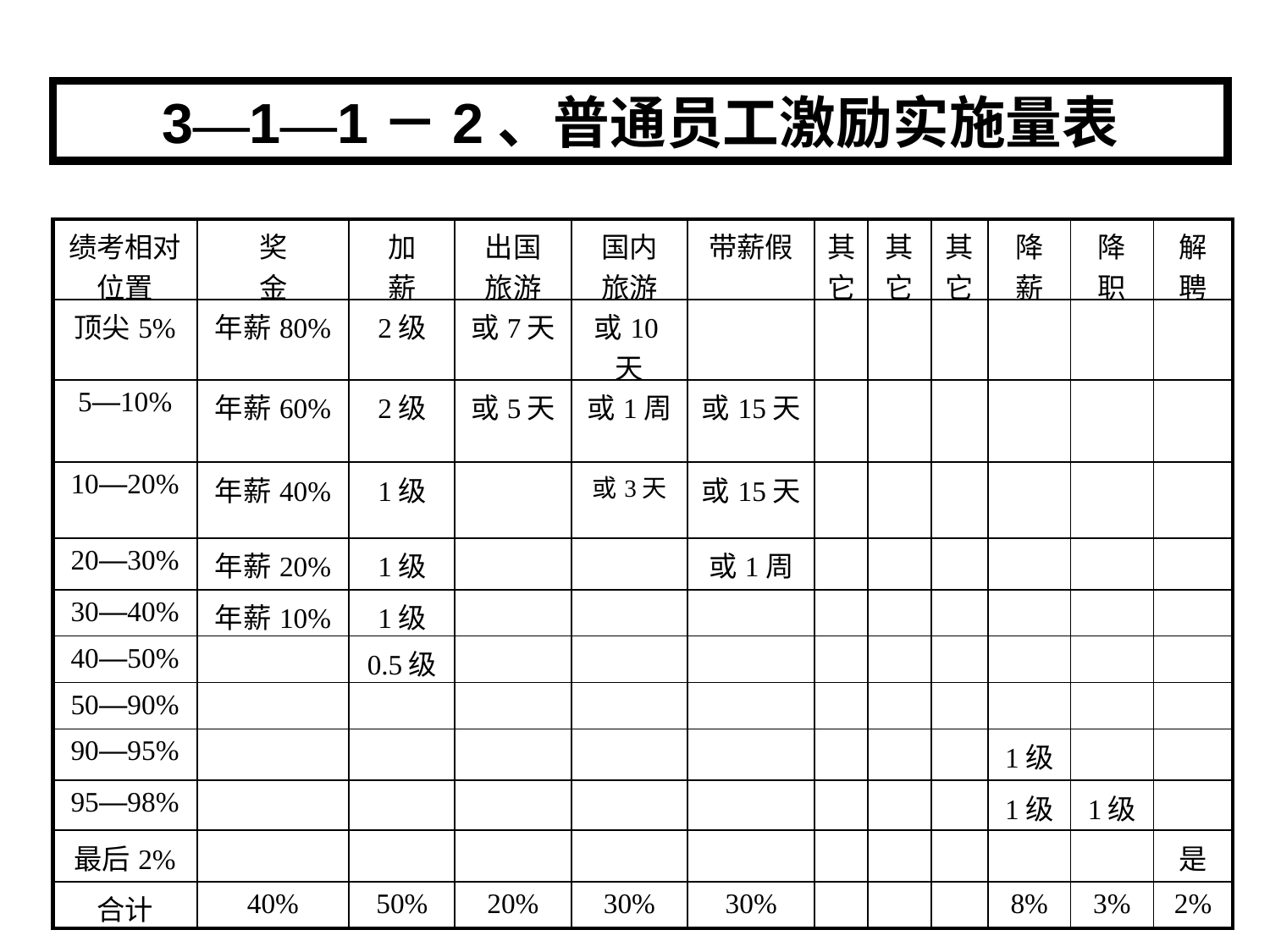

3—1—1－2、普通员工激励实施量表
| 绩考相对位置 | 奖 金 | 加 薪 | 出国 旅游 | 国内 旅游 | 带薪假 | 其它 | 其它 | 其它 | 降 薪 | 降 职 | 解 聘 |
| --- | --- | --- | --- | --- | --- | --- | --- | --- | --- | --- | --- |
| 顶尖5% | 年薪80% | 2级 | 或7天 | 或10天 |  |  |  |  |  |  |  |
| 5—10% | 年薪60% | 2级 | 或5天 | 或1周 | 或15天 |  |  |  |  |  |  |
| 10—20% | 年薪40% | 1级 |  | 或3天 | 或15天 |  |  |  |  |  |  |
| 20—30% | 年薪20% | 1级 |  |  | 或1周 |  |  |  |  |  |  |
| 30—40% | 年薪10% | 1级 |  |  |  |  |  |  |  |  |  |
| 40—50% |  | 0.5级 |  |  |  |  |  |  |  |  |  |
| 50—90% |  |  |  |  |  |  |  |  |  |  |  |
| 90—95% |  |  |  |  |  |  |  |  | 1级 |  |  |
| 95—98% |  |  |  |  |  |  |  |  | 1级 | 1级 |  |
| 最后2% |  |  |  |  |  |  |  |  |  |  | 是 |
| 合计 | 40% | 50% | 20% | 30% | 30% |  |  |  | 8% | 3% | 2% |